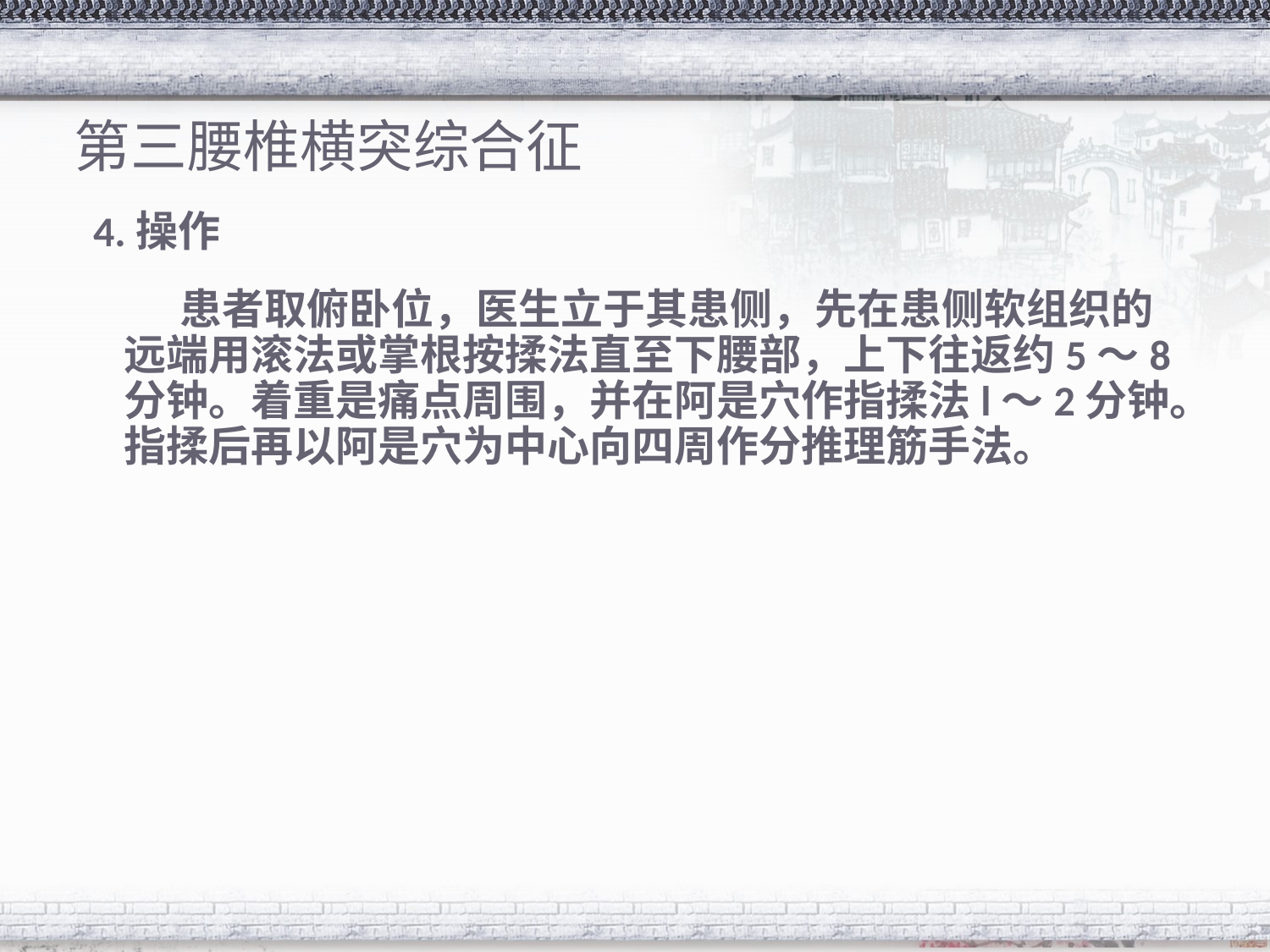

# 第三腰椎横突综合征
  4.操作
          患者取俯卧位，医生立于其患侧，先在患侧软组织的远端用滚法或掌根按揉法直至下腰部，上下往返约5～8分钟。着重是痛点周围，并在阿是穴作指揉法l～2分钟。指揉后再以阿是穴为中心向四周作分推理筋手法。